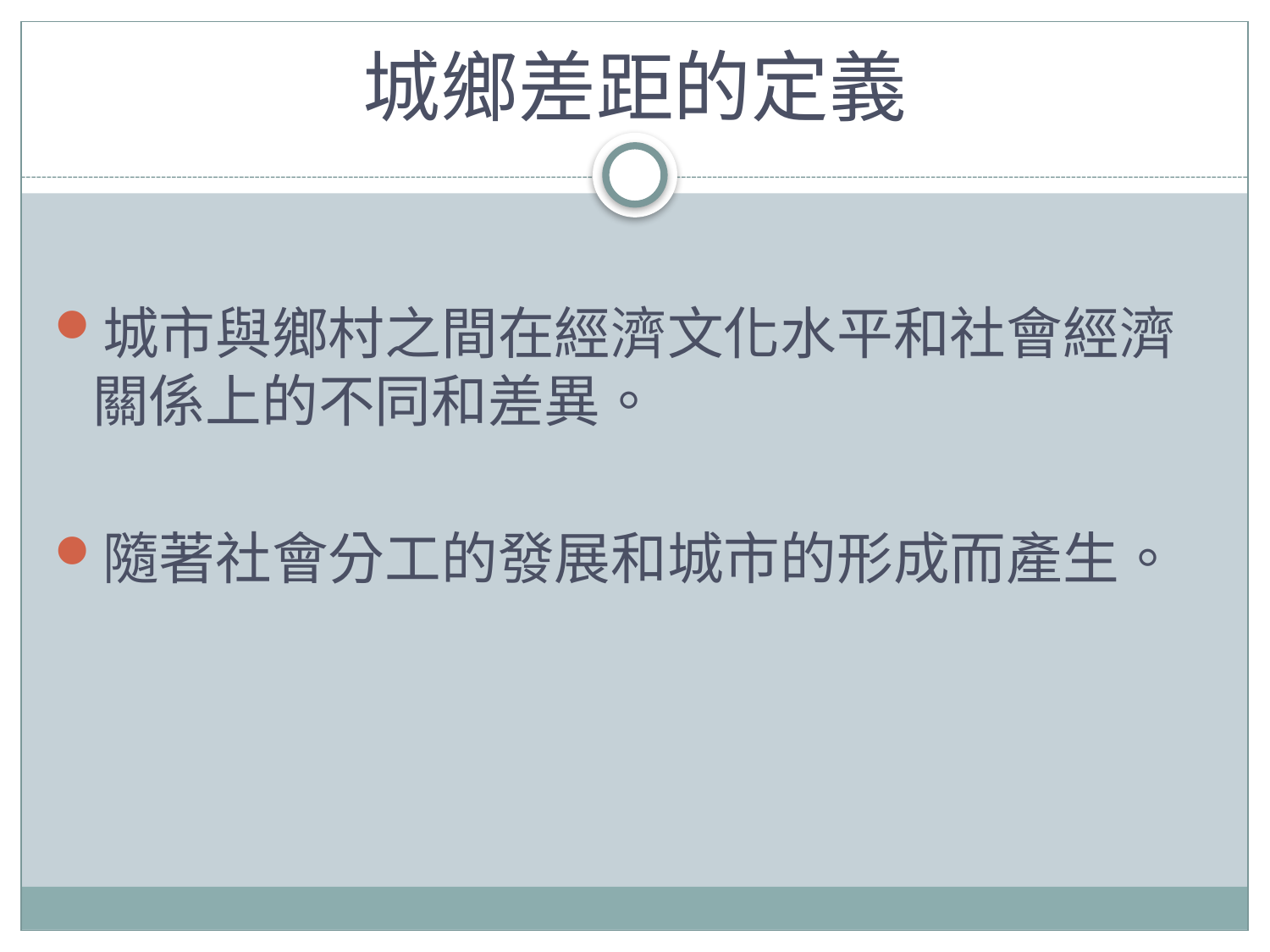

# 城鄉差距的定義

城市與鄉村之間在經濟文化水平和社會經濟關係上的不同和差異。

隨著社會分工的發展和城市的形成而產生。